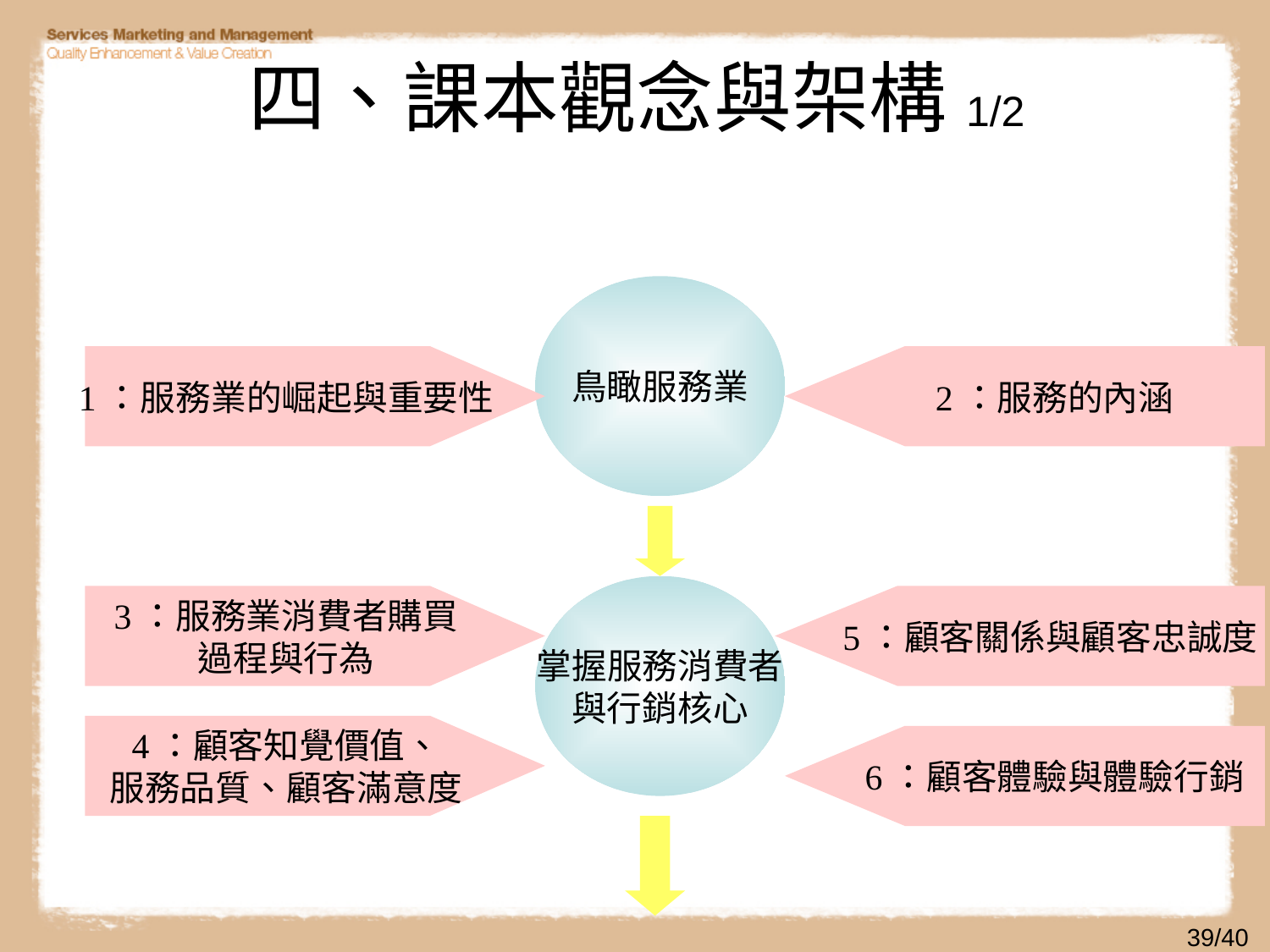

# 四、課本觀念與架構1/2
鳥瞰服務業
1：服務業的崛起與重要性
2：服務的內涵

掌握服務消費者
與行銷核心
3：服務業消費者購買
過程與行為
5：顧客關係與顧客忠誠度
4：顧客知覺價值、
服務品質、顧客滿意度
6：顧客體驗與體驗行銷